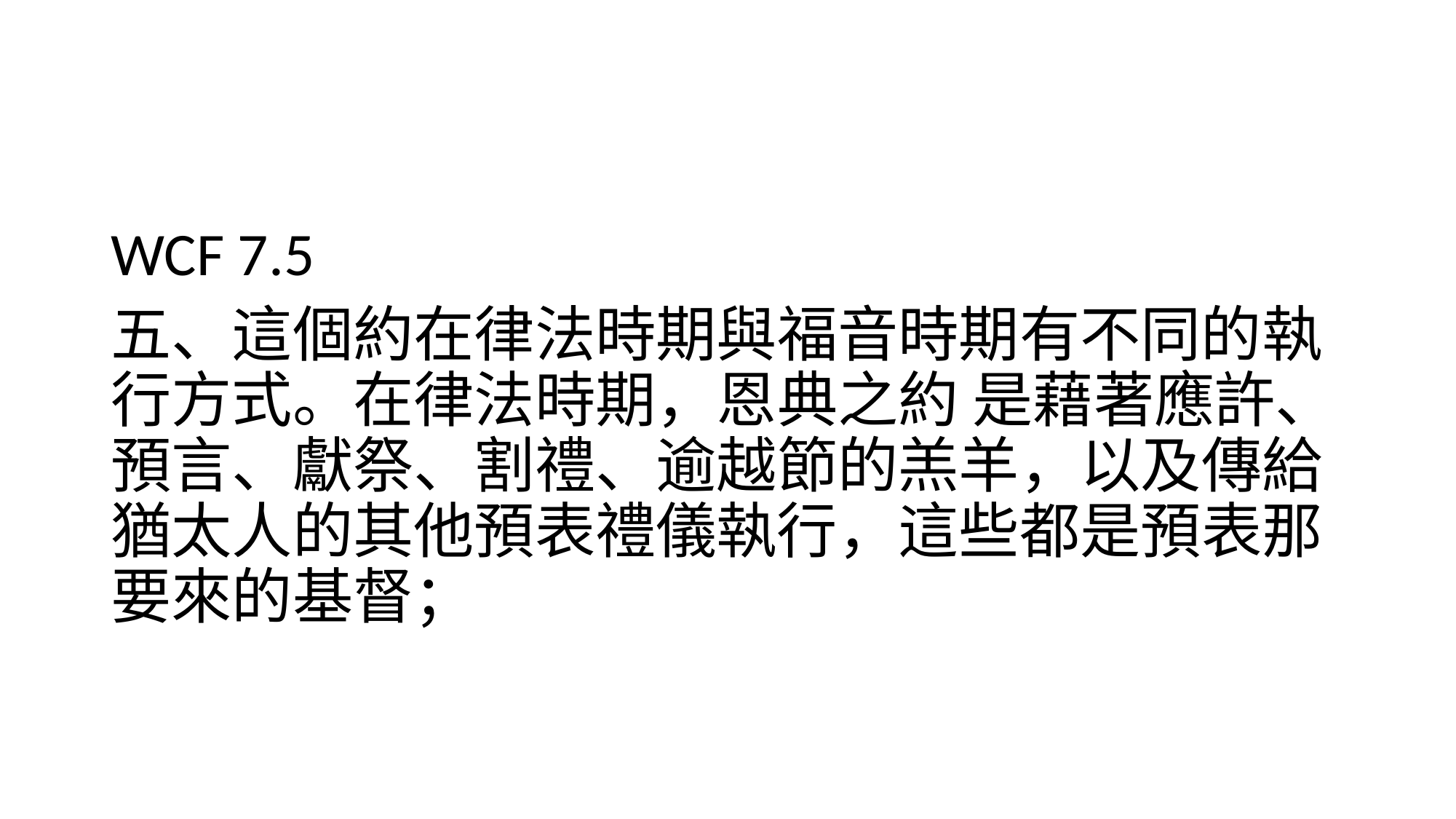

#
WCF 7.5
五、這個約在律法時期與福音時期有不同的執行方式。在律法時期，恩典之約 是藉著應許、預言、獻祭、割禮、逾越節的羔羊，以及傳給猶太人的其他預表禮儀執行，這些都是預表那要來的基督；